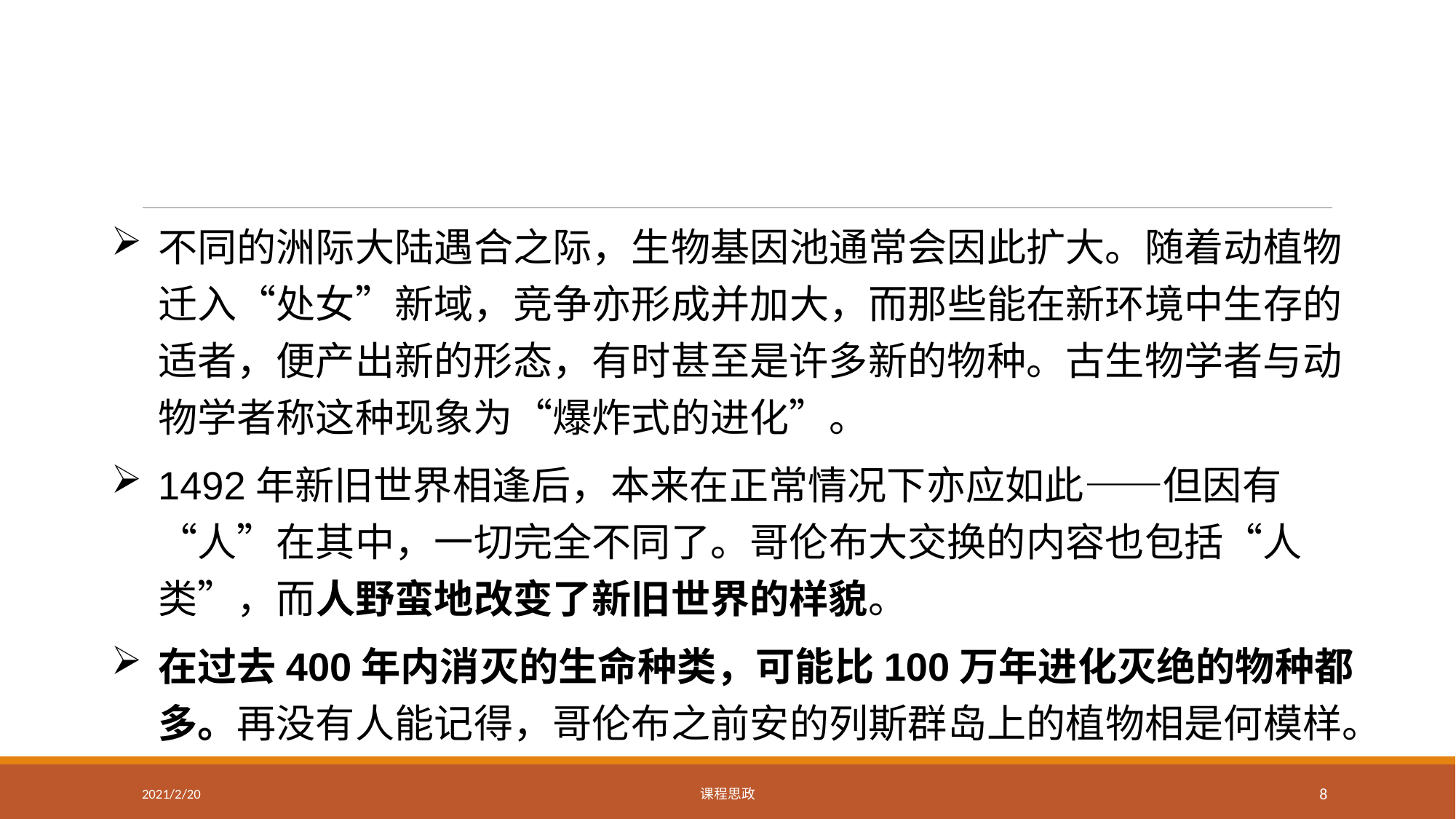

不同的洲际大陆遇合之际，生物基因池通常会因此扩大。随着动植物迁入“处女”新域，竞争亦形成并加大，而那些能在新环境中生存的适者，便产出新的形态，有时甚至是许多新的物种。古生物学者与动物学者称这种现象为“爆炸式的进化”。
1492年新旧世界相逢后，本来在正常情况下亦应如此——但因有“人”在其中，一切完全不同了。哥伦布大交换的内容也包括“人类”，而人野蛮地改变了新旧世界的样貌。
在过去400年内消灭的生命种类，可能比100万年进化灭绝的物种都多。再没有人能记得，哥伦布之前安的列斯群岛上的植物相是何模样。
2021/2/20
课程思政
8